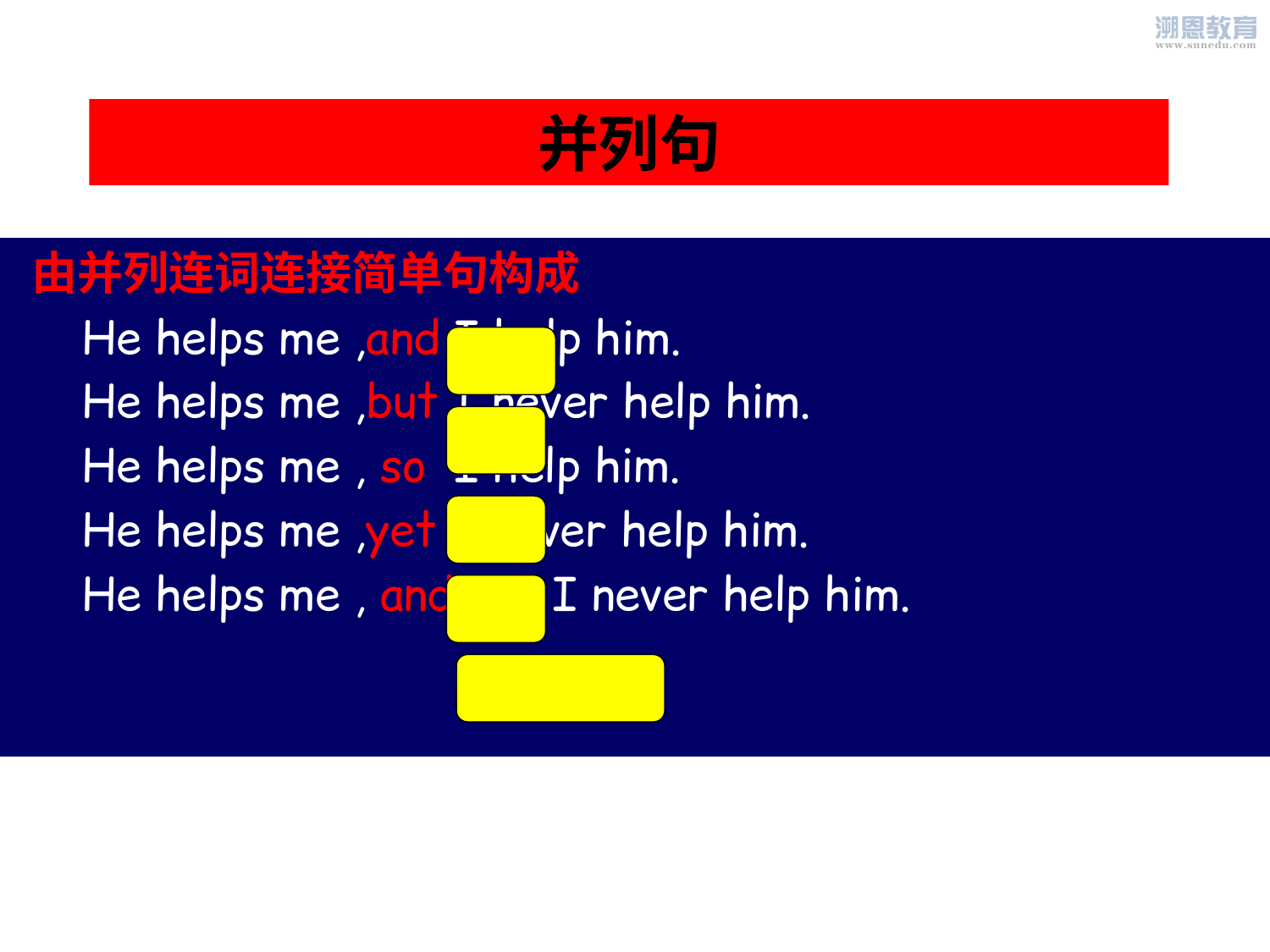

# 并列句
 由并列连词连接简单句构成
     He helps me ,and I help him.
     He helps me ,but I never help him.
     He helps me , so  I help him.
     He helps me ,yet I never help him.
     He helps me , and yet I never help him.